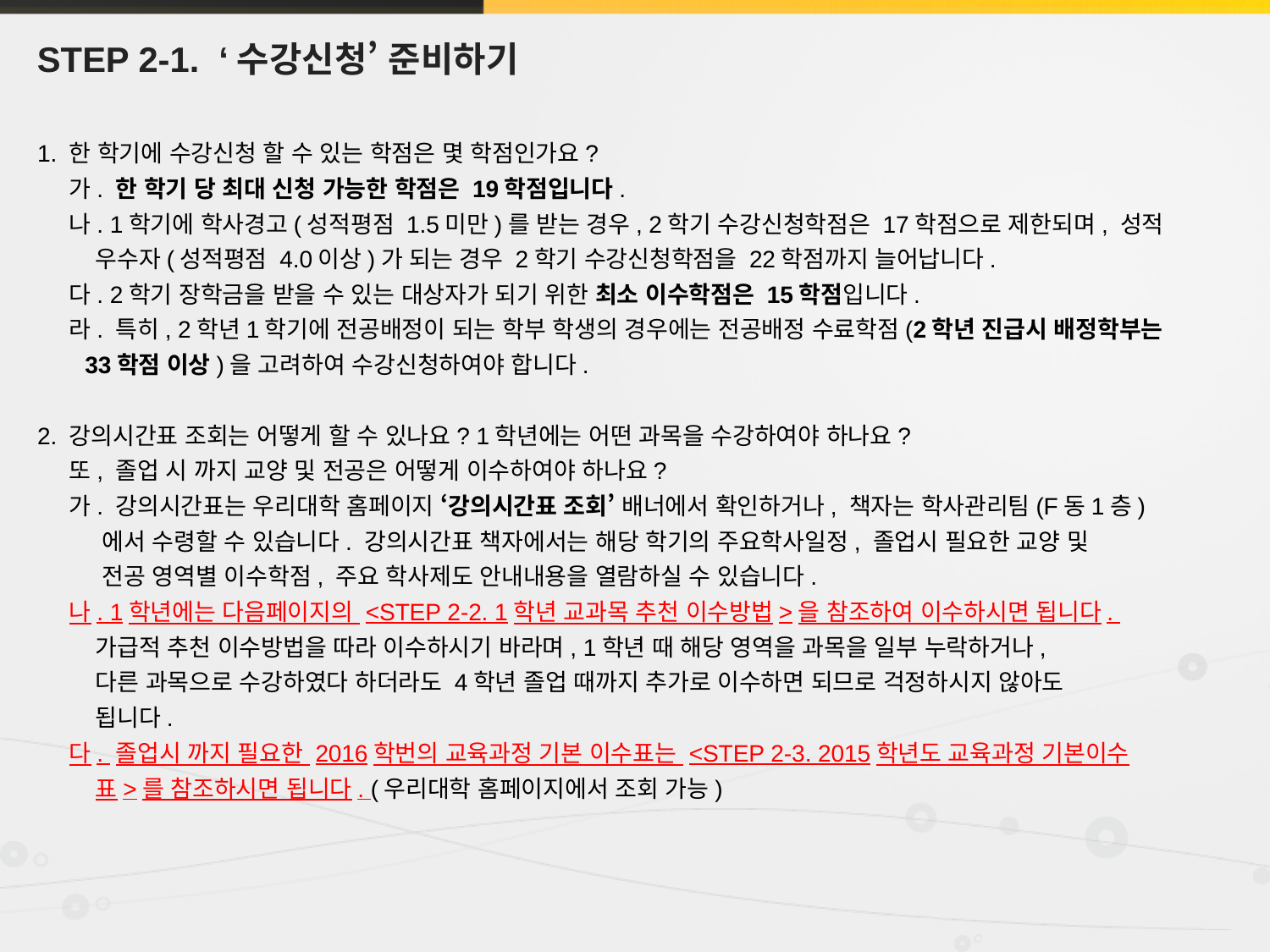

# STEP 2-1.  ‘수강신청’ 준비하기
1. 한 학기에 수강신청 할 수 있는 학점은 몇 학점인가요?
    가. 한 학기 당 최대 신청 가능한 학점은 19학점입니다.
    나. 1학기에 학사경고(성적평점 1.5미만)를 받는 경우, 2학기 수강신청학점은 17학점으로 제한되며, 성적
        우수자(성적평점 4.0이상)가 되는 경우 2학기 수강신청학점을 22학점까지 늘어납니다.
    다. 2학기 장학금을 받을 수 있는 대상자가 되기 위한 최소 이수학점은 15학점입니다.
    라. 특히, 2학년1학기에 전공배정이 되는 학부 학생의 경우에는 전공배정 수료학점(2학년 진급시 배정학부는 33학점 이상)을 고려하여 수강신청하여야 합니다.

2. 강의시간표 조회는 어떻게 할 수 있나요? 1학년에는 어떤 과목을 수강하여야 하나요?
    또, 졸업 시 까지 교양 및 전공은 어떻게 이수하여야 하나요?
    가. 강의시간표는 우리대학 홈페이지 ‘강의시간표 조회’ 배너에서 확인하거나, 책자는 학사관리팀(F동1층)
         에서 수령할 수 있습니다. 강의시간표 책자에서는 해당 학기의 주요학사일정, 졸업시 필요한 교양 및
         전공 영역별 이수학점, 주요 학사제도 안내내용을 열람하실 수 있습니다.
    나. 1학년에는 다음페이지의 <STEP 2-2. 1학년 교과목 추천 이수방법>을 참조하여 이수하시면 됩니다.
        가급적 추천 이수방법을 따라 이수하시기 바라며, 1학년 때 해당 영역을 과목을 일부 누락하거나,
        다른 과목으로 수강하였다 하더라도 4학년 졸업 때까지 추가로 이수하면 되므로 걱정하시지 않아도
        됩니다.
    다. 졸업시 까지 필요한 2016학번의 교육과정 기본 이수표는 <STEP 2-3. 2015학년도 교육과정 기본이수
        표>를 참조하시면 됩니다. (우리대학 홈페이지에서 조회 가능)